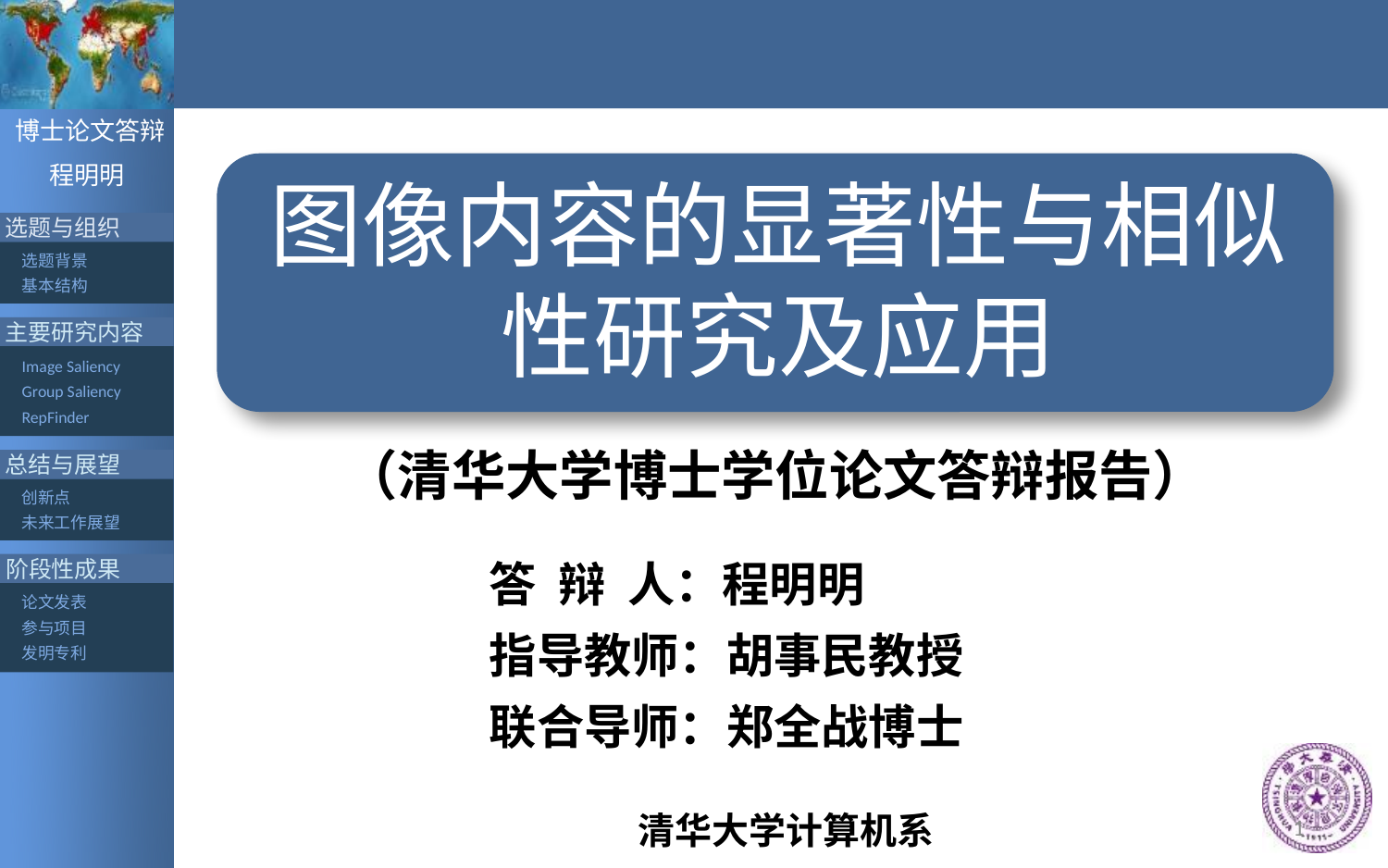

# 图像内容的显著性与相似性研究及应用
（清华大学博士学位论文答辩报告）
答  辩  人：程明明
指导教师：胡事民教授
联合导师：郑全战博士
清华大学计算机系
1